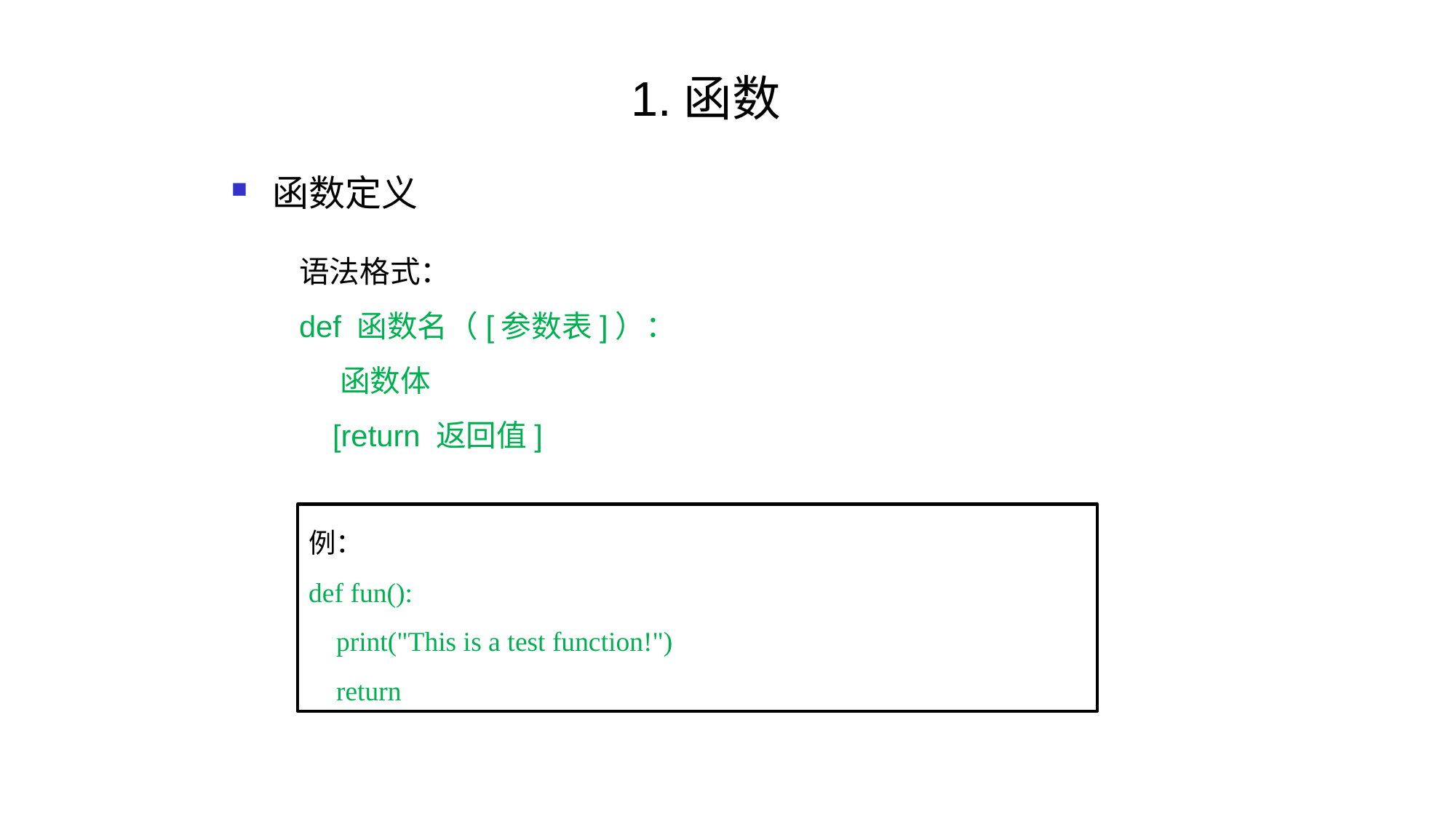

# 1.函数
函数定义
语法格式：
def 函数名（[参数表]）：
     函数体
    [return 返回值]
例：
def fun():
    print("This is a test function!")
    return